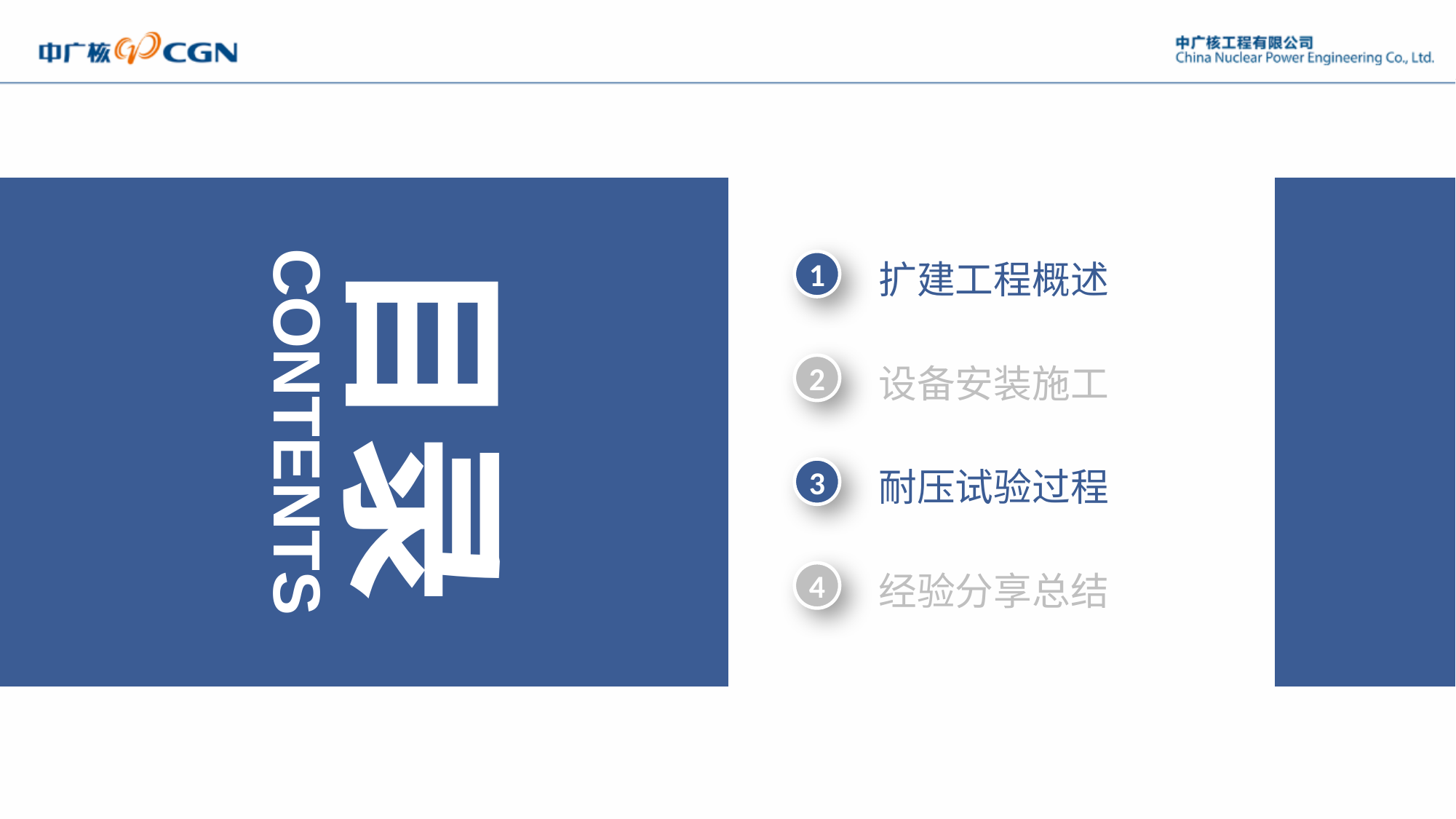

目录
1
扩建工程概述
2
设备安装施工
CONTENTS
3
耐压试验过程
4
经验分享总结